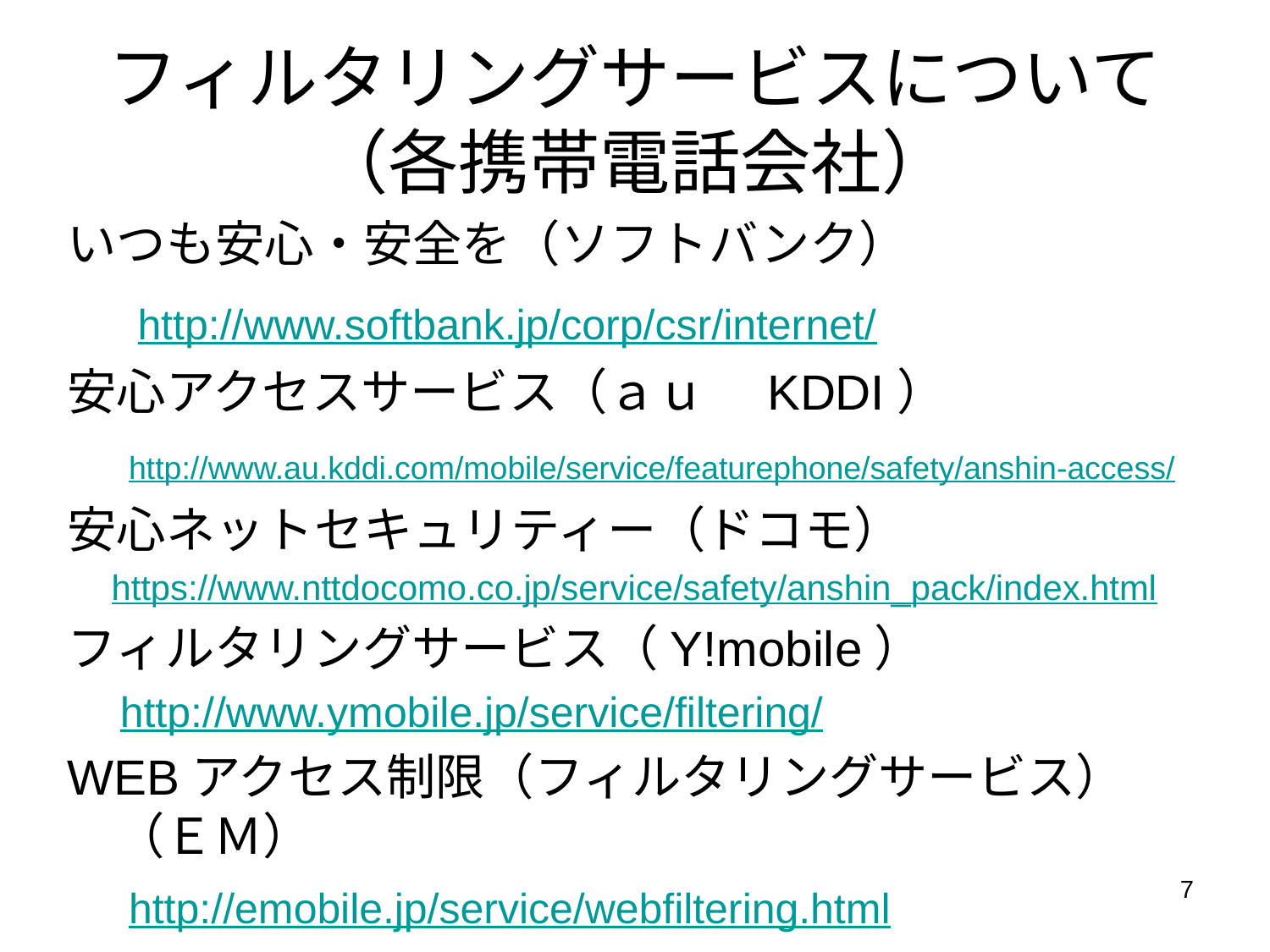

# フィルタリングサービスについて （各携帯電話会社）
いつも安心・安全を（ソフトバンク）
　http://www.softbank.jp/corp/csr/internet/
安心アクセスサービス（ａｕ　KDDI）
　http://www.au.kddi.com/mobile/service/featurephone/safety/anshin-access/
安心ネットセキュリティー（ドコモ）
　https://www.nttdocomo.co.jp/service/safety/anshin_pack/index.html
フィルタリングサービス（Y!mobile）
　http://www.ymobile.jp/service/filtering/
WEBアクセス制限（フィルタリングサービス）（ＥＭ）
　http://emobile.jp/service/webfiltering.html

7